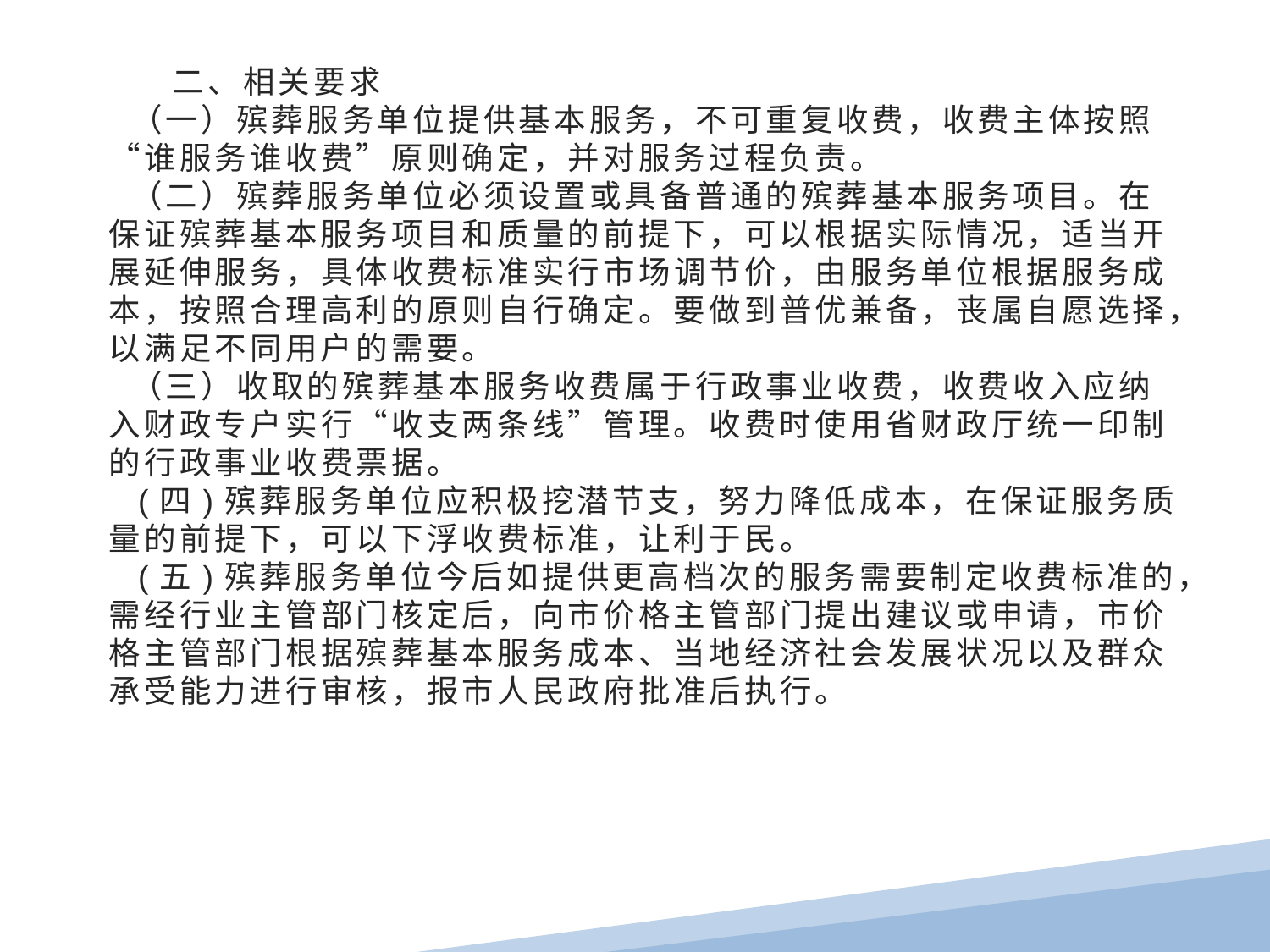

# 二、相关要求 （一）殡葬服务单位提供基本服务，不可重复收费，收费主体按照“谁服务谁收费”原则确定，并对服务过程负责。 （二）殡葬服务单位必须设置或具备普通的殡葬基本服务项目。在保证殡葬基本服务项目和质量的前提下，可以根据实际情况，适当开展延伸服务，具体收费标准实行市场调节价，由服务单位根据服务成本，按照合理高利的原则自行确定。要做到普优兼备，丧属自愿选择，以满足不同用户的需要。 （三）收取的殡葬基本服务收费属于行政事业收费，收费收入应纳入财政专户实行“收支两条线”管理。收费时使用省财政厅统一印制的行政事业收费票据。 (四)殡葬服务单位应积极挖潜节支，努力降低成本，在保证服务质量的前提下，可以下浮收费标准，让利于民。 (五)殡葬服务单位今后如提供更高档次的服务需要制定收费标准的，需经行业主管部门核定后，向市价格主管部门提出建议或申请，市价格主管部门根据殡葬基本服务成本、当地经济社会发展状况以及群众承受能力进行审核，报市人民政府批准后执行。